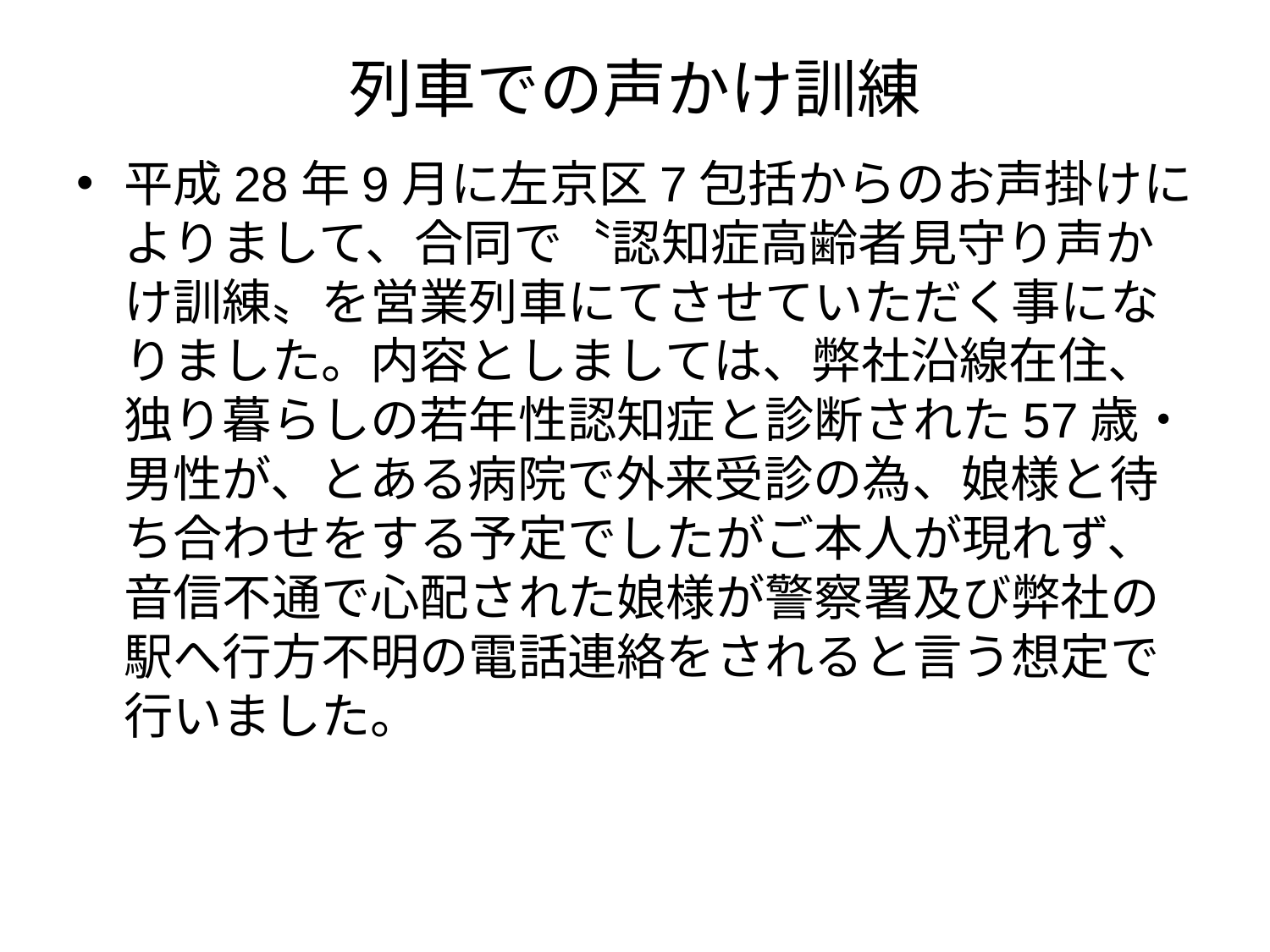

# 列車での声かけ訓練
平成28年9月に左京区7包括からのお声掛けによりまして、合同で〝認知症高齢者見守り声かけ訓練〟を営業列車にてさせていただく事になりました。内容としましては、弊社沿線在住、独り暮らしの若年性認知症と診断された57歳・男性が、とある病院で外来受診の為、娘様と待ち合わせをする予定でしたがご本人が現れず、音信不通で心配された娘様が警察署及び弊社の駅へ行方不明の電話連絡をされると言う想定で行いました。